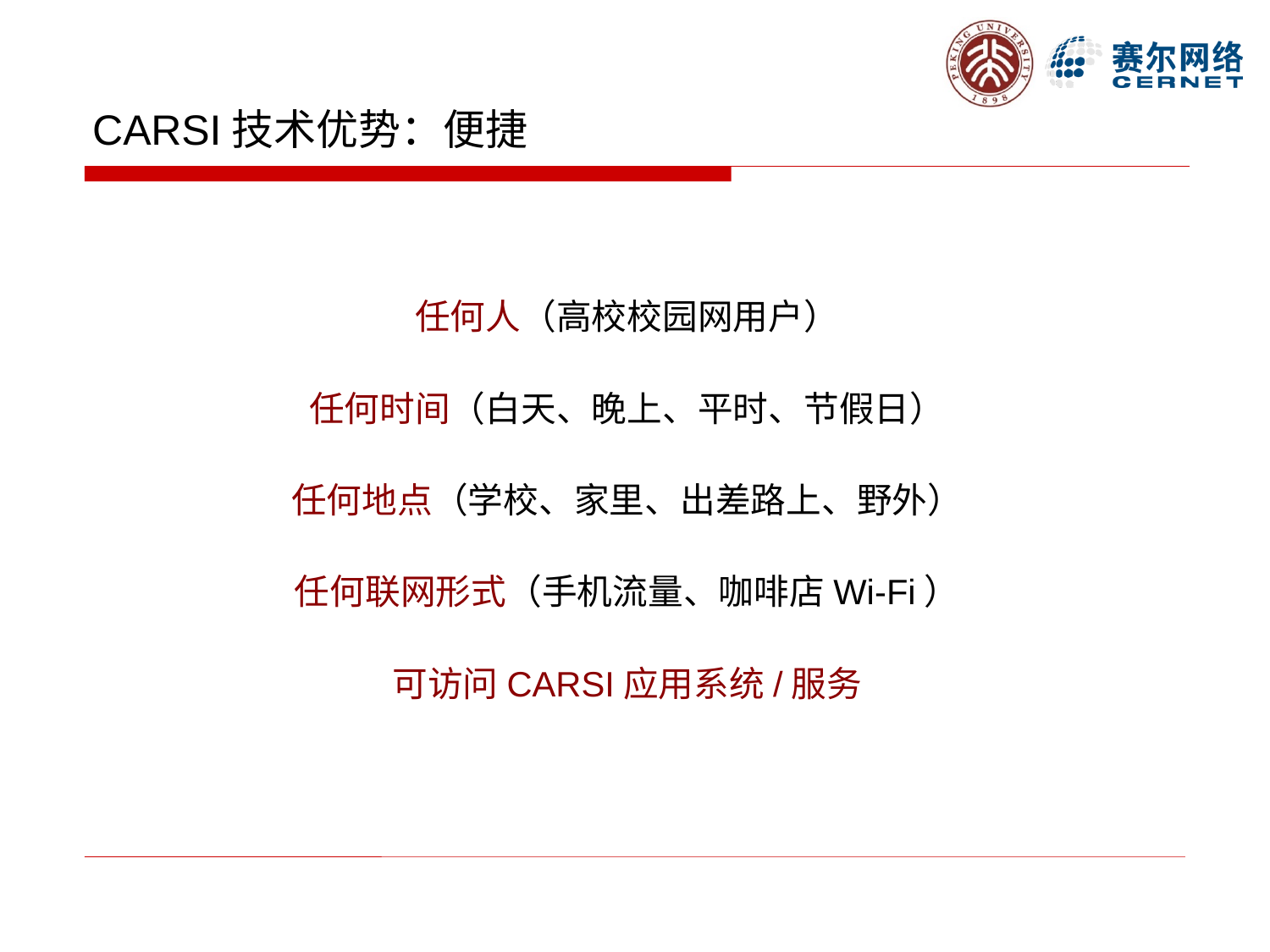

# CARSI技术优势：便捷
任何人（高校校园网用户）
任何时间（白天、晚上、平时、节假日）
任何地点（学校、家里、出差路上、野外）
任何联网形式（手机流量、咖啡店Wi-Fi）
可访问CARSI应用系统/服务
16